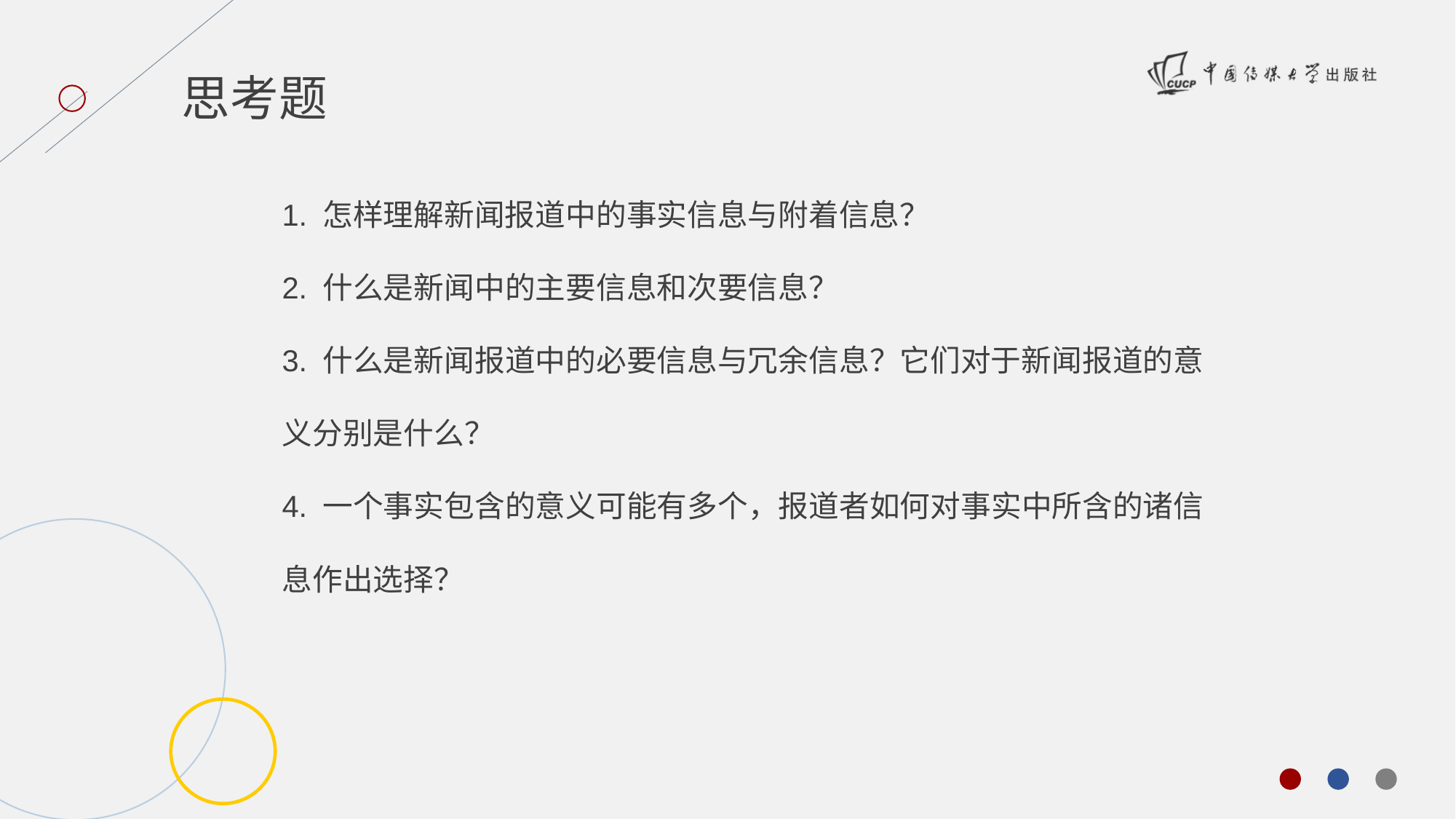

思考题

1. 怎样理解新闻报道中的事实信息与附着信息？
2. 什么是新闻中的主要信息和次要信息？
3. 什么是新闻报道中的必要信息与冗余信息？它们对于新闻报道的意义分别是什么？
4. 一个事实包含的意义可能有多个，报道者如何对事实中所含的诸信息作出选择？